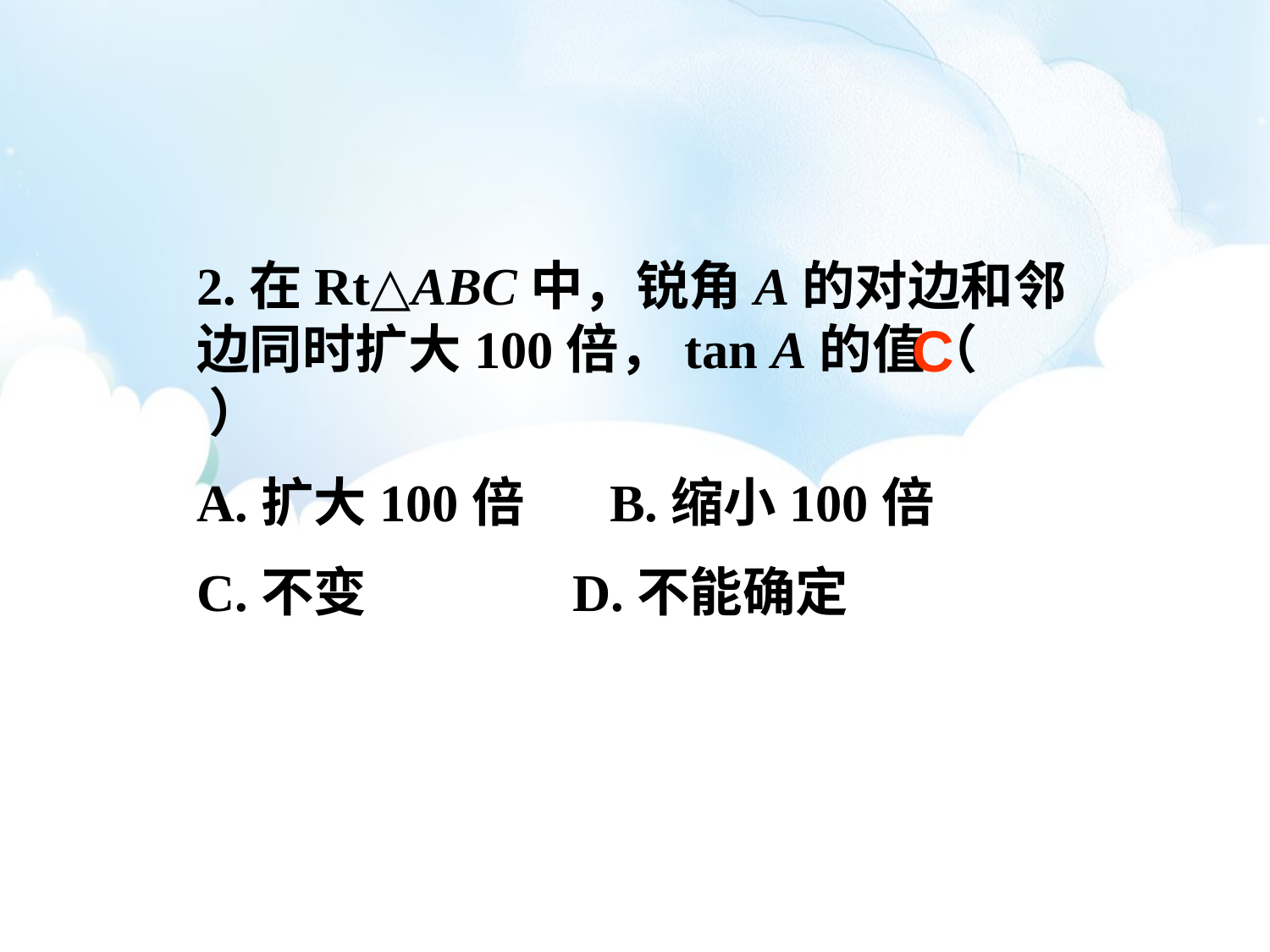

2.在Rt△ABC中，锐角A的对边和邻边同时扩大100倍，tan A的值（        ）
A.扩大100倍      B.缩小100倍
C.不变                D.不能确定
C